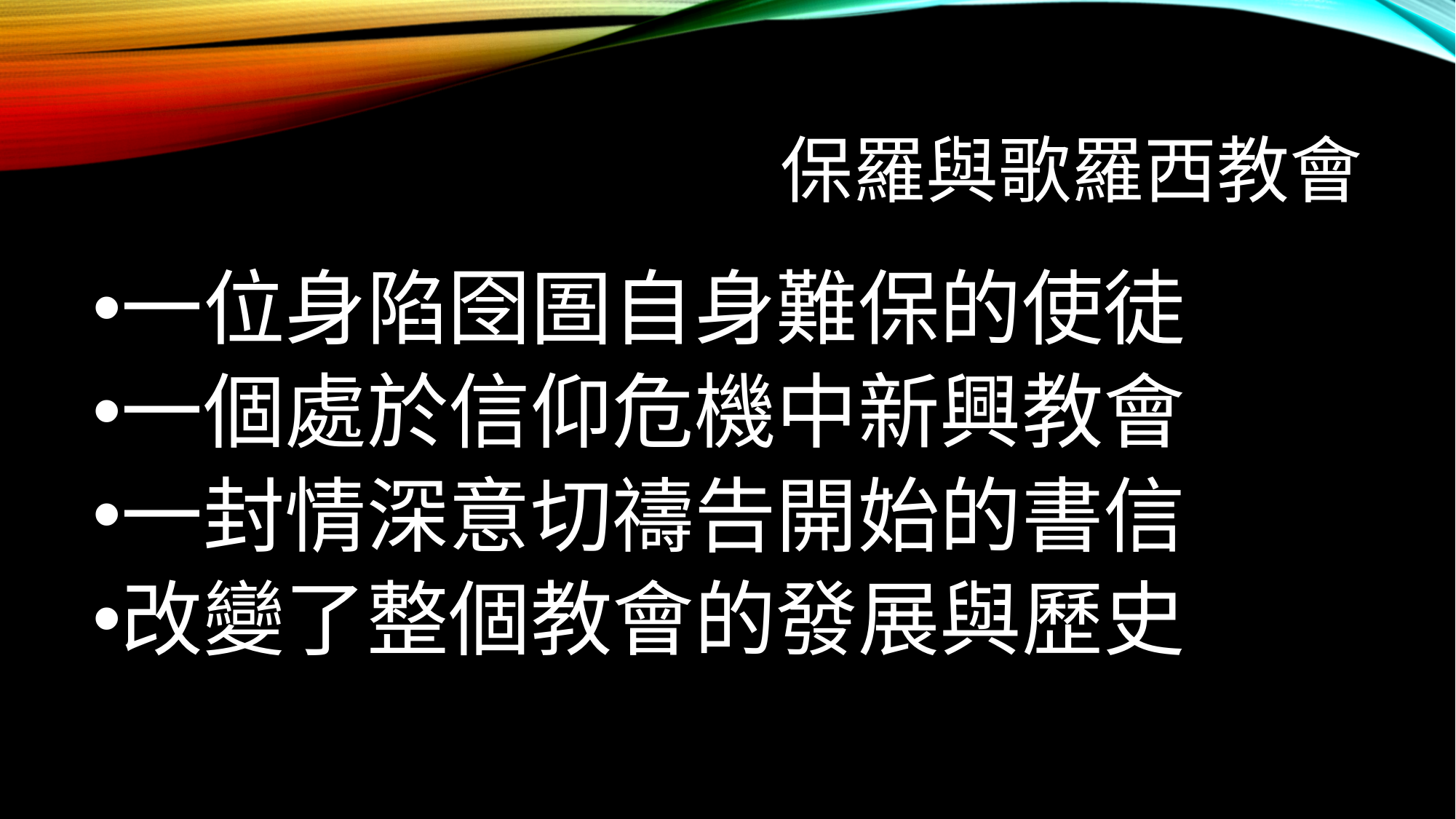

# 保羅與歌羅西教會
一位身陷囹圄自身難保的使徒
一個處於信仰危機中新興教會
一封情深意切禱告開始的書信
改變了整個教會的發展與歷史